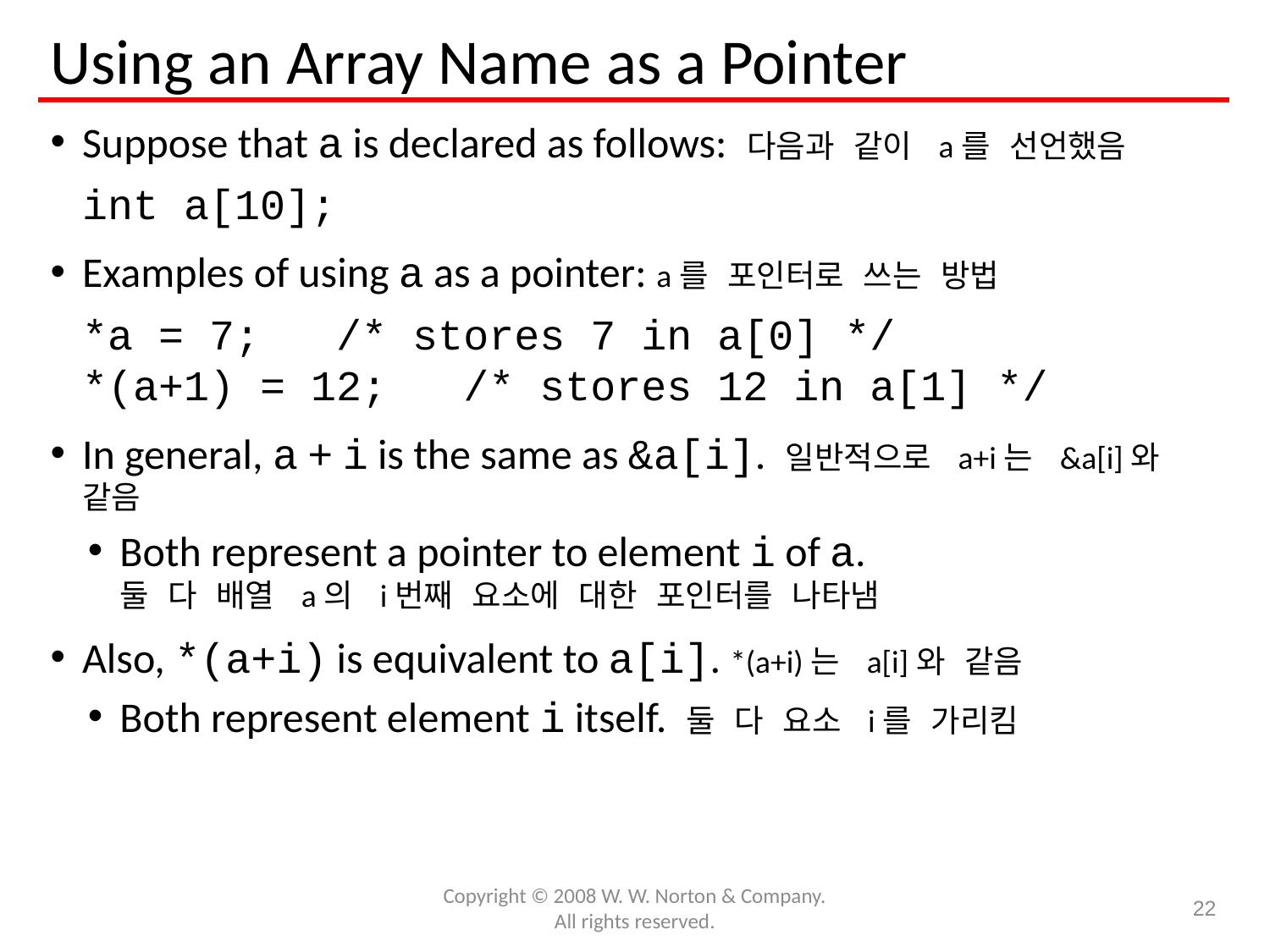

# Using an Array Name as a Pointer
Suppose that a is declared as follows: 다음과 같이 a를 선언했음
	int a[10];
Examples of using a as a pointer: a를 포인터로 쓰는 방법
	*a = 7;   /* stores 7 in a[0] */
	*(a+1) = 12;   /* stores 12 in a[1] */
In general, a + i is the same as &a[i]. 일반적으로 a+i는 &a[i]와 같음
Both represent a pointer to element i of a.
둘 다 배열 a의 i번째 요소에 대한 포인터를 나타냄
Also, *(a+i) is equivalent to a[i]. *(a+i)는 a[i]와 같음
Both represent element i itself. 둘 다 요소 i를 가리킴
Copyright © 2008 W. W. Norton & Company.
All rights reserved.
22